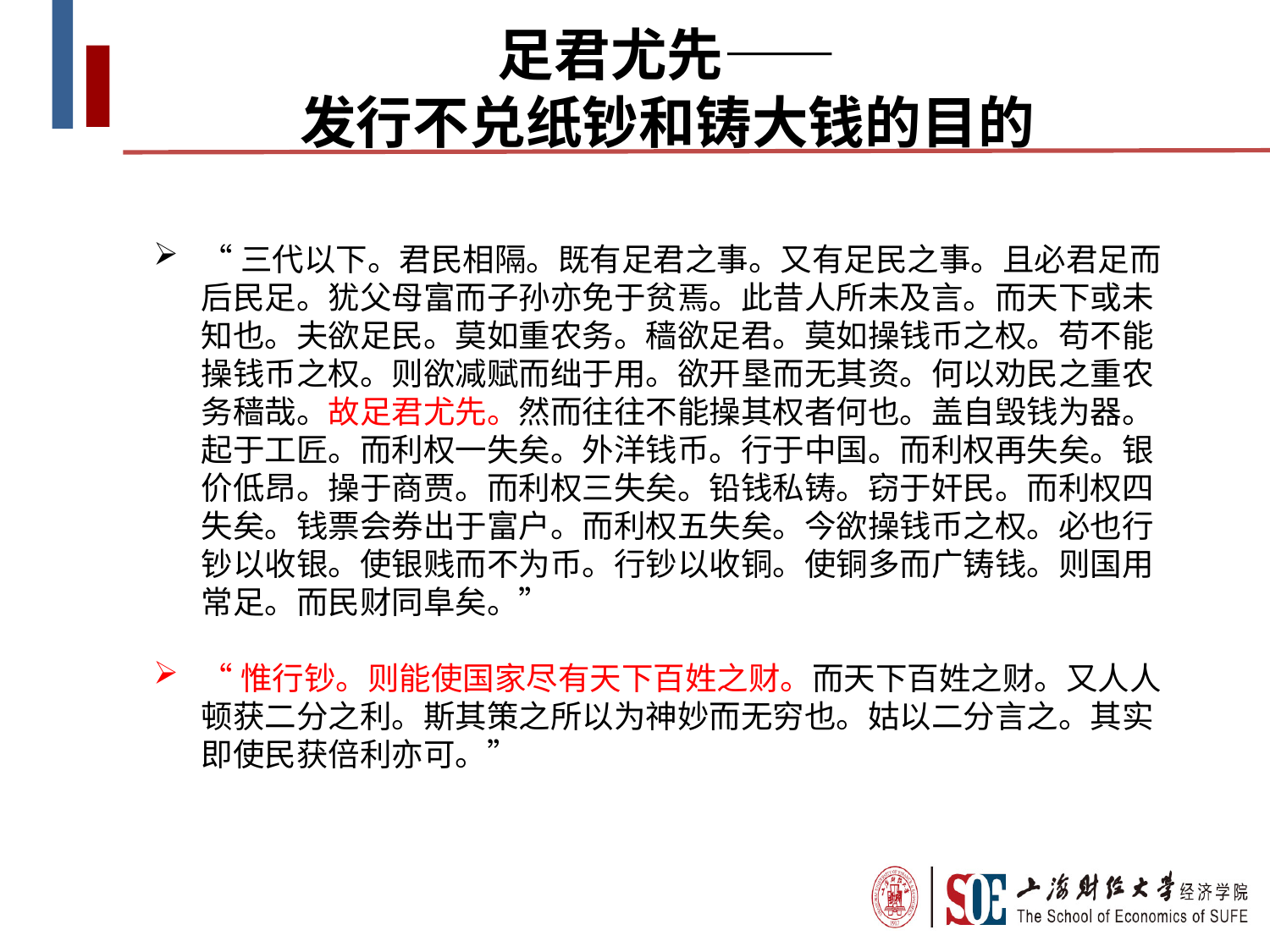

足君尤先——
发行不兑纸钞和铸大钱的目的

“三代以下。君民相隔。既有足君之事。又有足民之事。且必君足而后民足。犹父母富而子孙亦免于贫焉。此昔人所未及言。而天下或未知也。夫欲足民。莫如重农务。穑欲足君。莫如操钱币之权。苟不能操钱币之权。则欲减赋而绌于用。欲开垦而无其资。何以劝民之重农务穑哉。故足君尤先。然而往往不能操其权者何也。盖自毁钱为器。起于工匠。而利权一失矣。外洋钱币。行于中国。而利权再失矣。银价低昂。操于商贾。而利权三失矣。铅钱私铸。窃于奸民。而利权四失矣。钱票会券出于富户。而利权五失矣。今欲操钱币之权。必也行钞以收银。使银贱而不为币。行钞以收铜。使铜多而广铸钱。则国用常足。而民财同阜矣。”

“惟行钞。则能使国家尽有天下百姓之财。而天下百姓之财。又人人顿获二分之利。斯其策之所以为神妙而无穷也。姑以二分言之。其实即使民获倍利亦可。”